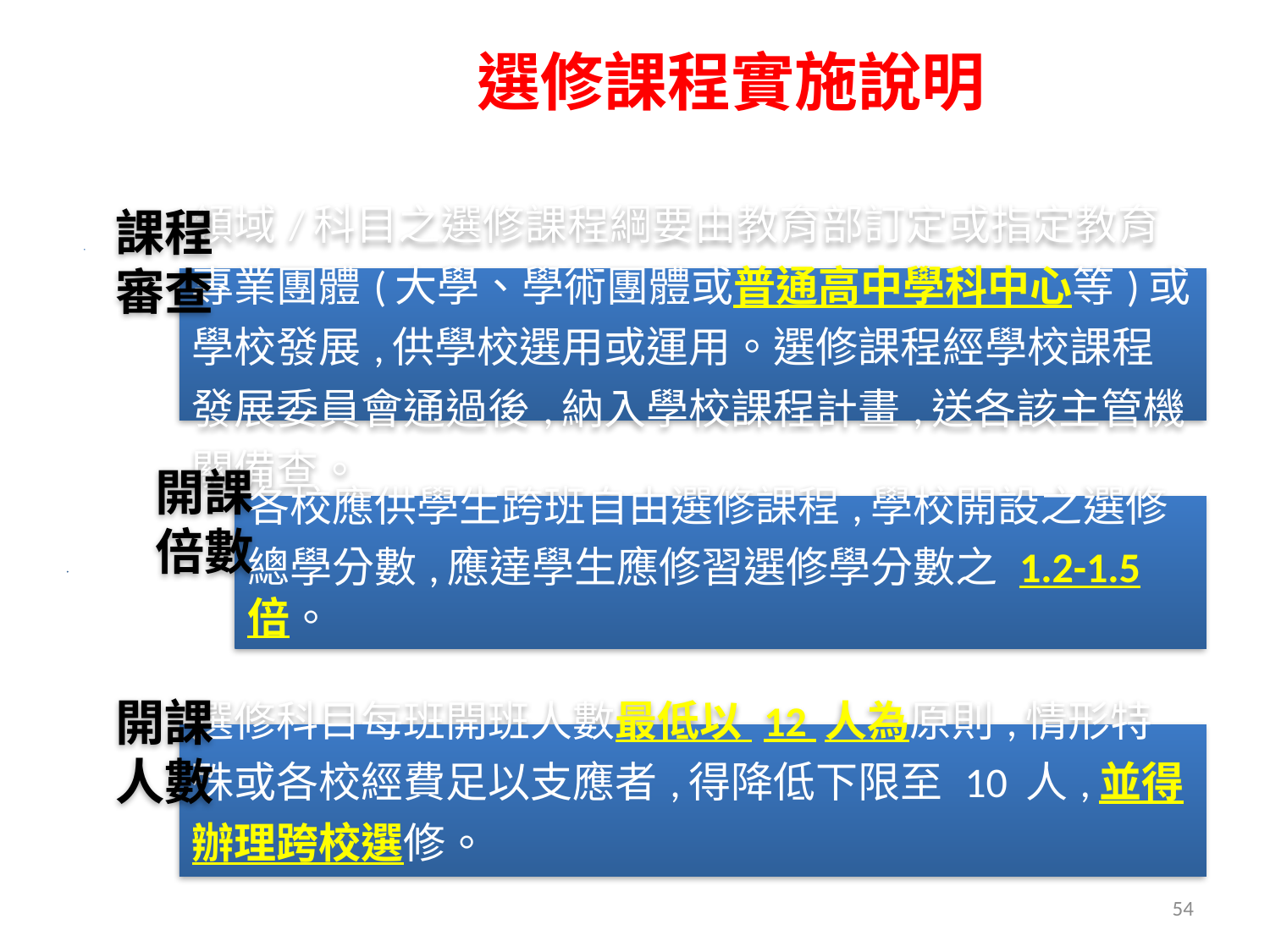

# 選修課程實施說明

課程
審查
開課
倍數
開課
人數
54